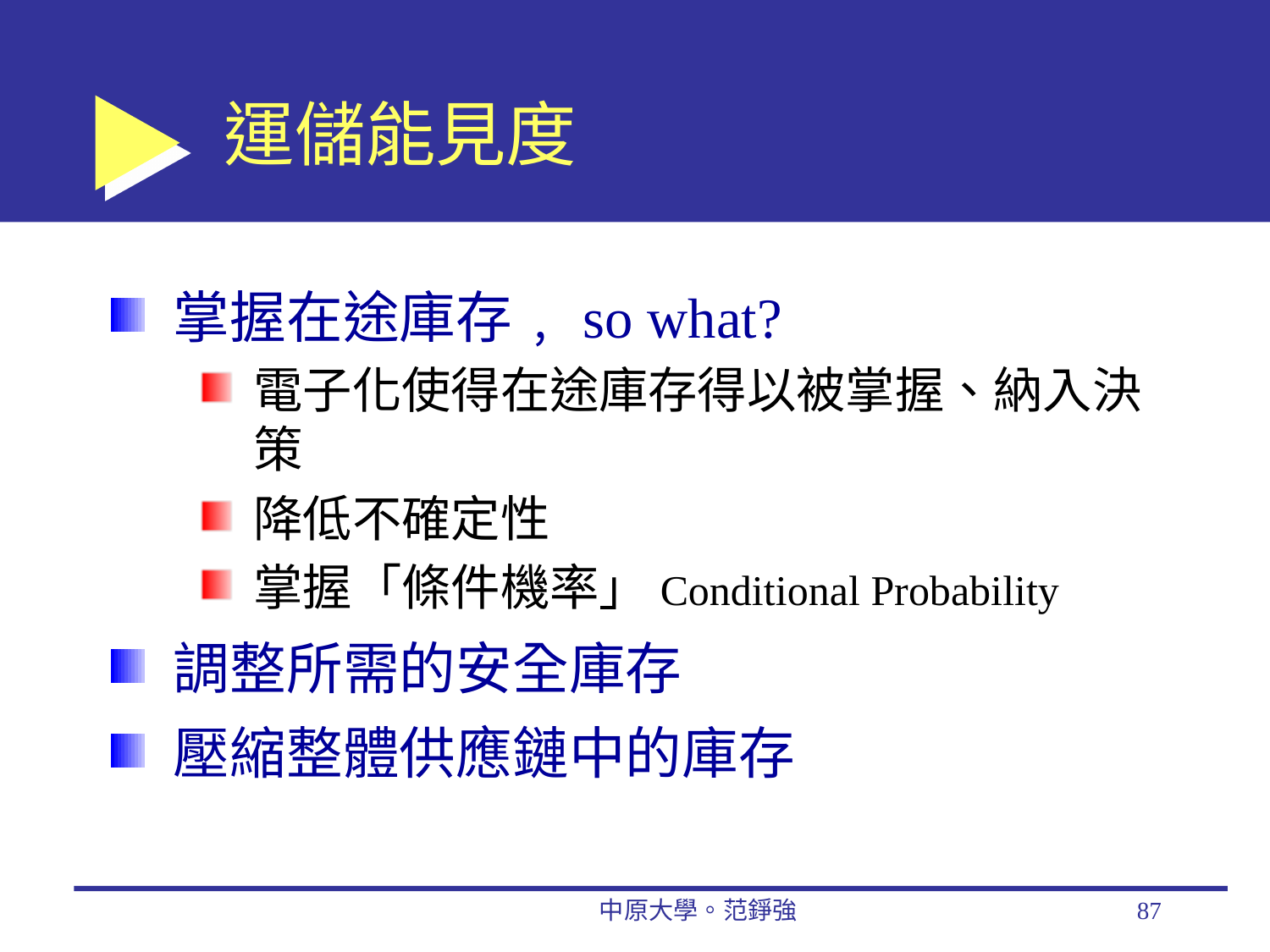

# 運儲能見度
掌握在途庫存﹐so what?
電子化使得在途庫存得以被掌握、納入決策
降低不確定性
掌握「條件機率」Conditional Probability
調整所需的安全庫存
壓縮整體供應鏈中的庫存
中原大學。范錚強
87